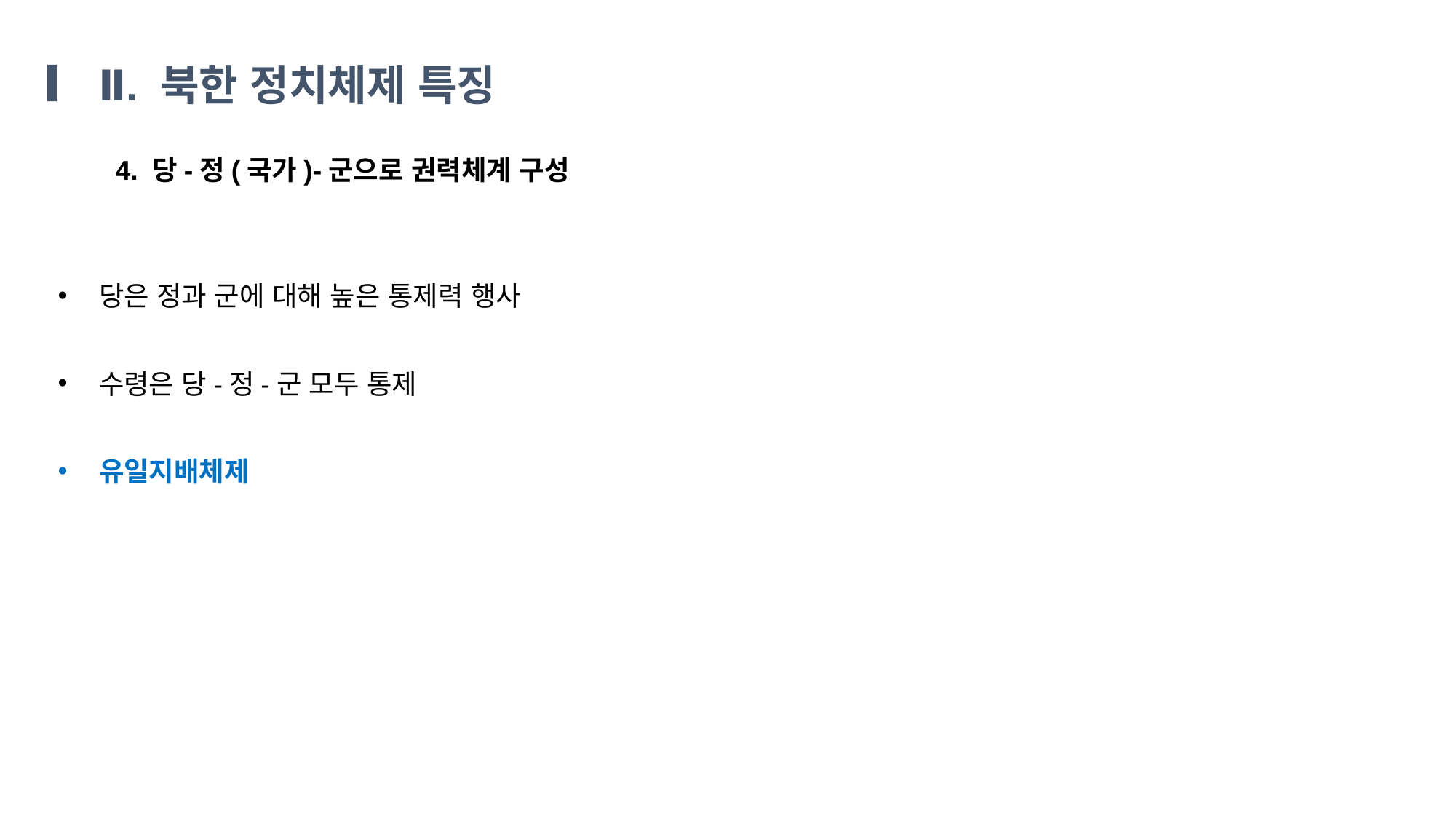

Ⅱ. 북한 정치체제 특징

4. 당-정(국가)-군으로 권력체계 구성
당은 정과 군에 대해 높은 통제력 행사
수령은 당-정-군 모두 통제
유일지배체제